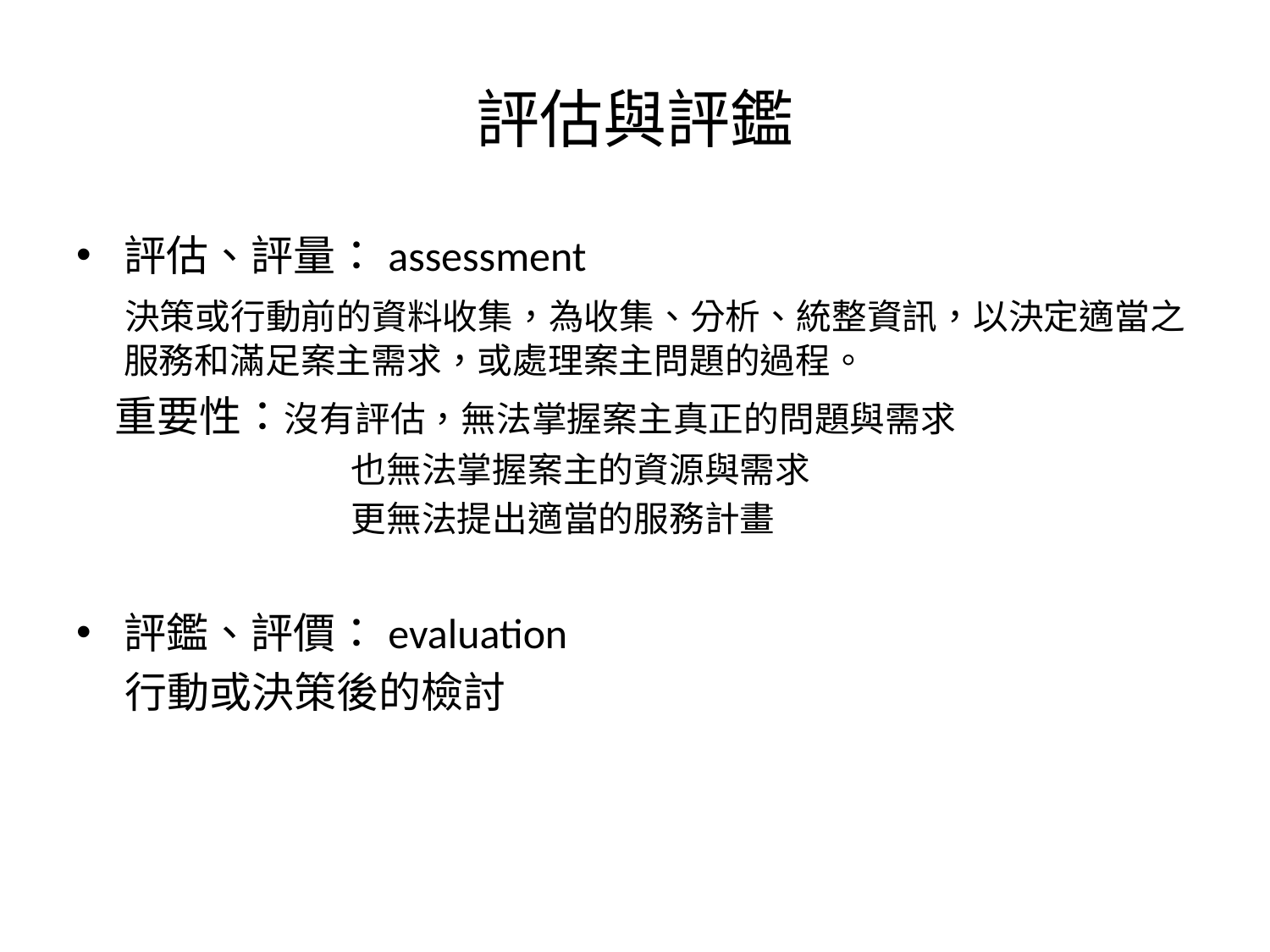

# 評估與評鑑
評估、評量：assessment
    決策或行動前的資料收集，為收集、分析、統整資訊，以決定適當之服務和滿足案主需求，或處理案主問題的過程。
   重要性：沒有評估，無法掌握案主真正的問題與需求
                                  也無法掌握案主的資源與需求
                                  更無法提出適當的服務計畫

評鑑、評價：evaluation
    行動或決策後的檢討